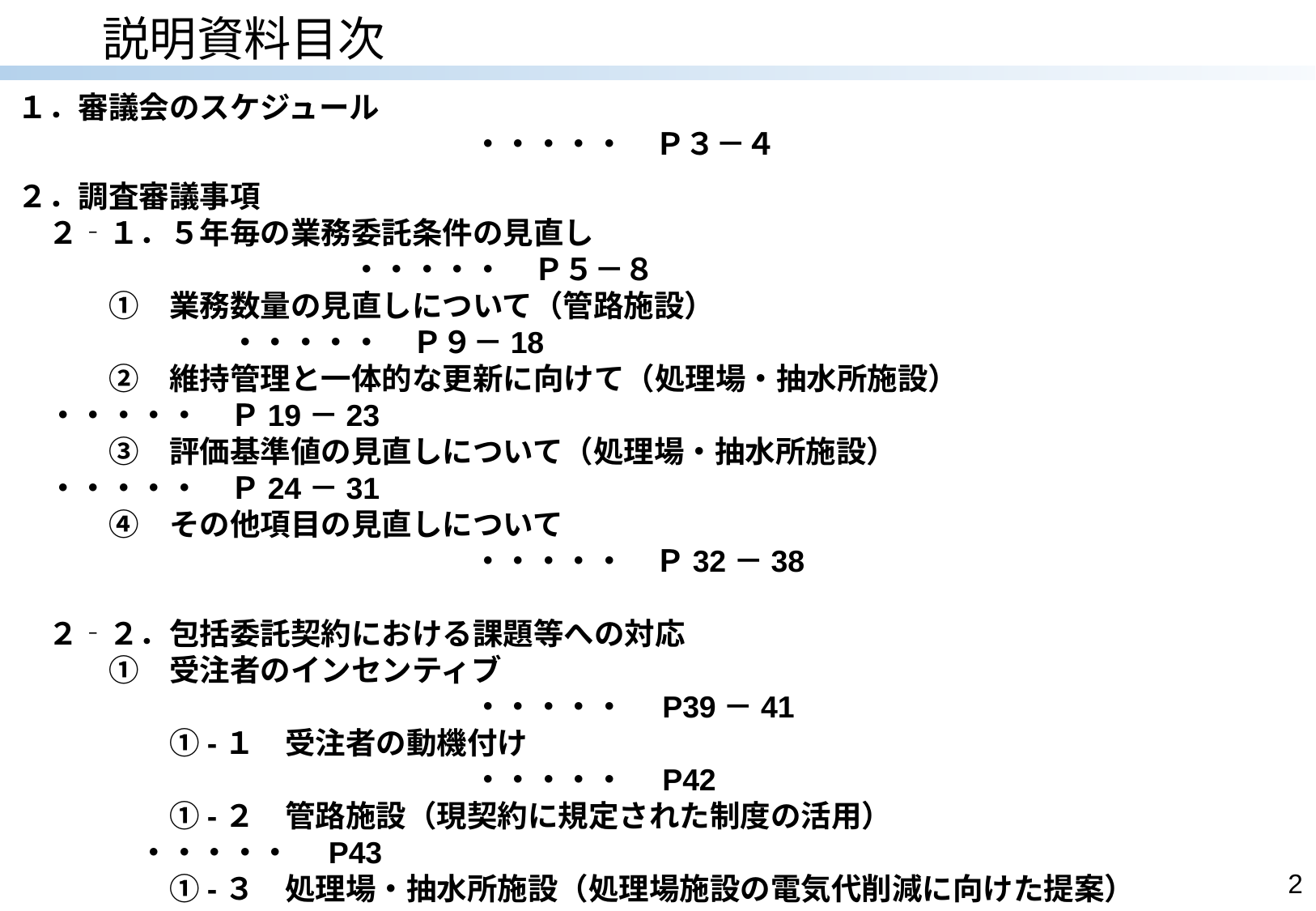

# 説明資料目次
１．審議会のスケジュール											　　　・・・・・　Ｐ３－４

２．調査審議事項
　２‐１．５年毎の業務委託条件の見直し								　　　・・・・・　Ｐ５－８
　　　①　業務数量の見直しについて（管路施設）						　　　・・・・・　Ｐ９－18
　　　②　維持管理と一体的な更新に向けて（処理場・抽水所施設） 		　　　・・・・・　Ｐ19－23
　　　③　評価基準値の見直しについて（処理場・抽水所施設）			　　　・・・・・　Ｐ24－31
　　　④　その他項目の見直しについて									　　　・・・・・　Ｐ32－38

　２‐２．包括委託契約における課題等への対応
　　　①　受注者のインセンティブ										　　　・・・・・　P39－41
　　　　　①-１　受注者の動機付け									　　　・・・・・　P42
　　　　　①-２　管路施設（現契約に規定された制度の活用） 			　　　　　　・・・・・　P43
　　　　　①-３　処理場・抽水所施設（処理場施設の電気代削減に向けた提案）　・・・・・　P44－47

2